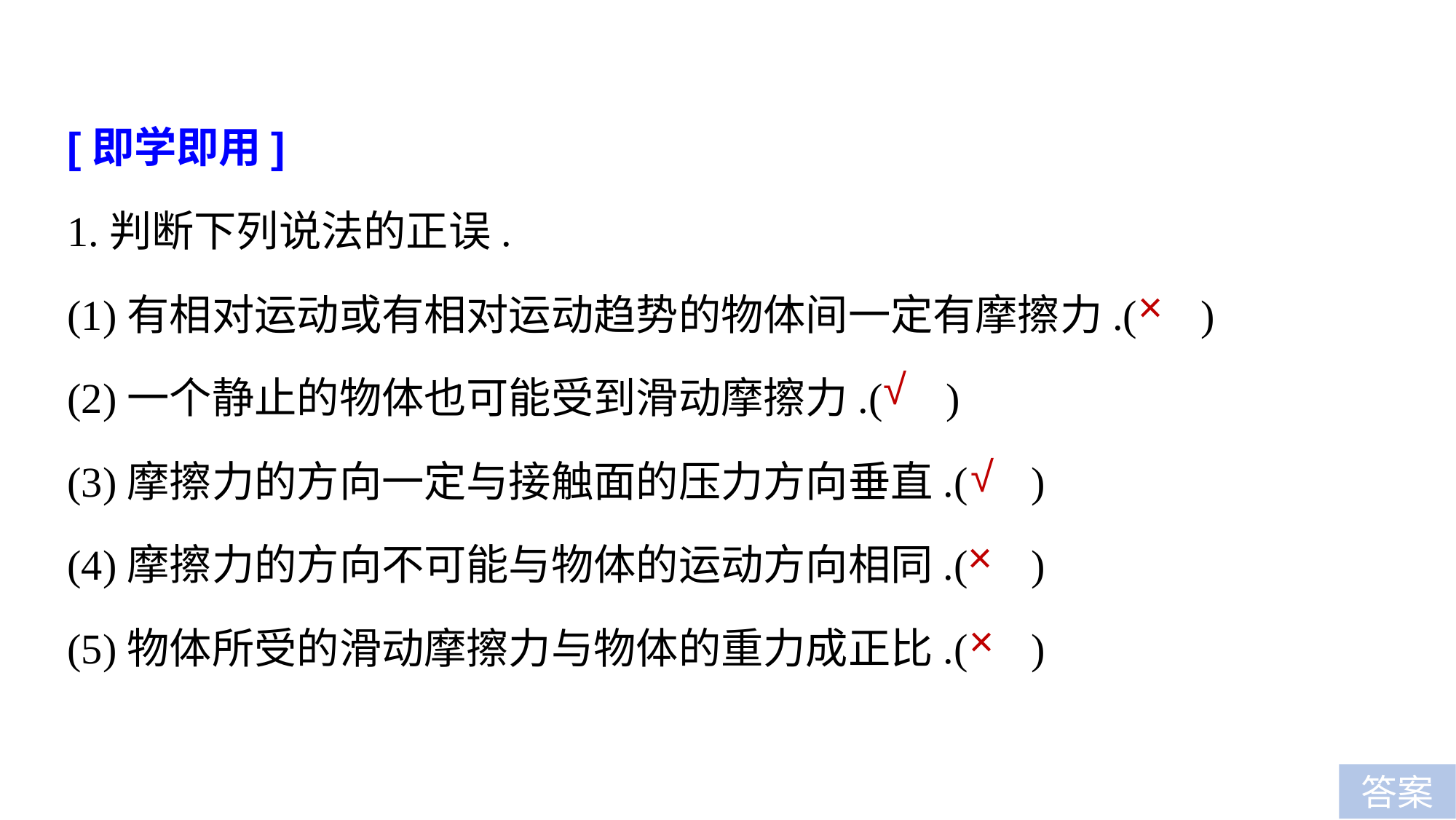

[即学即用]
1.判断下列说法的正误.
(1)有相对运动或有相对运动趋势的物体间一定有摩擦力.(      )
(2)一个静止的物体也可能受到滑动摩擦力.(      )
(3)摩擦力的方向一定与接触面的压力方向垂直.(      )
(4)摩擦力的方向不可能与物体的运动方向相同.(      )
(5)物体所受的滑动摩擦力与物体的重力成正比.(      )
×
√
√
×
×
答案